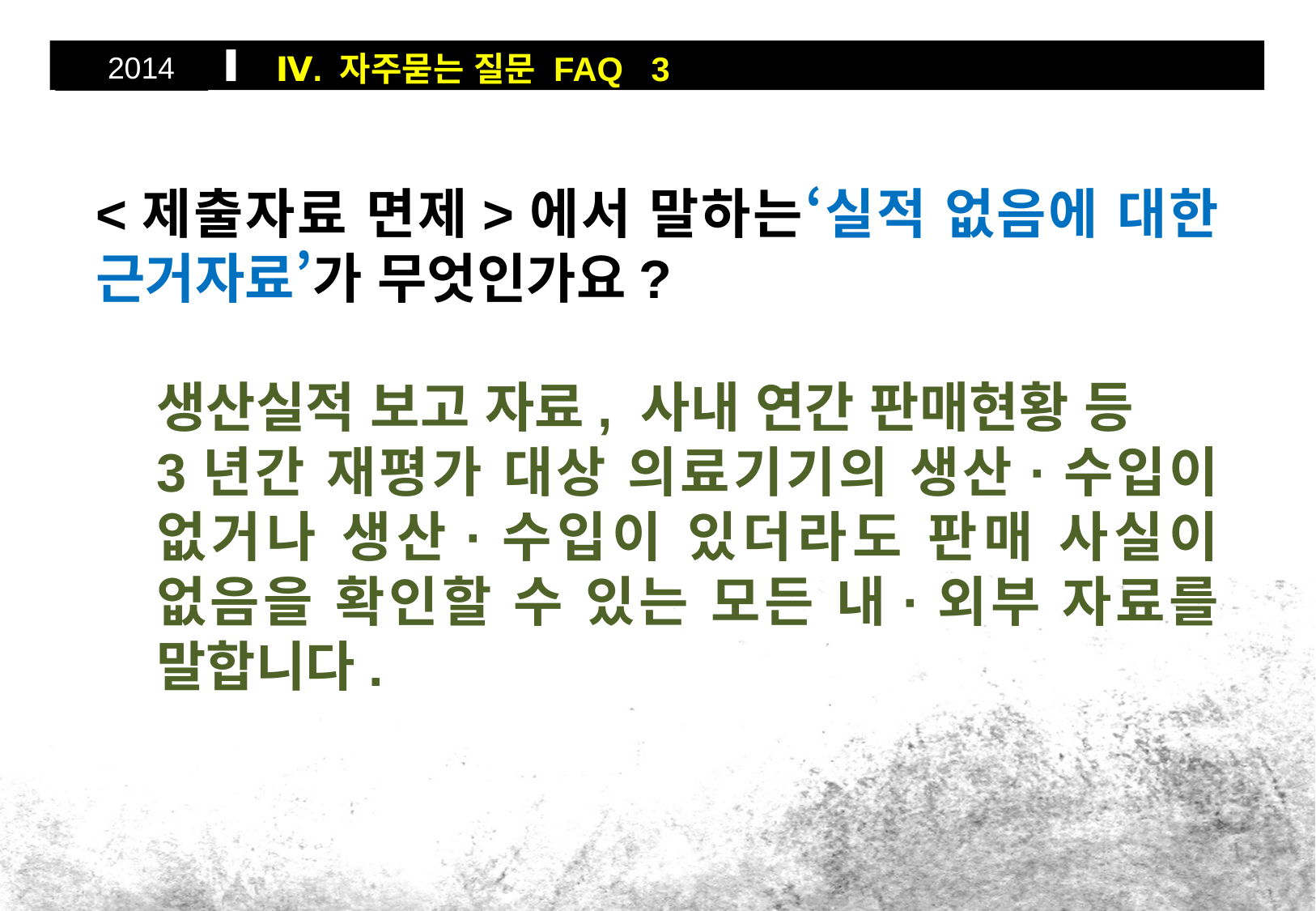

Ⅳ. 자주묻는 질문 FAQ   3

2014
<제출자료 면제>에서 말하는‘실적 없음에 대한 근거자료’가 무엇인가요?

생산실적 보고 자료, 사내 연간 판매현황 등
3년간 재평가 대상 의료기기의 생산·수입이 없거나 생산·수입이 있더라도 판매 사실이 없음을 확인할 수 있는 모든 내·외부 자료를 말합니다.